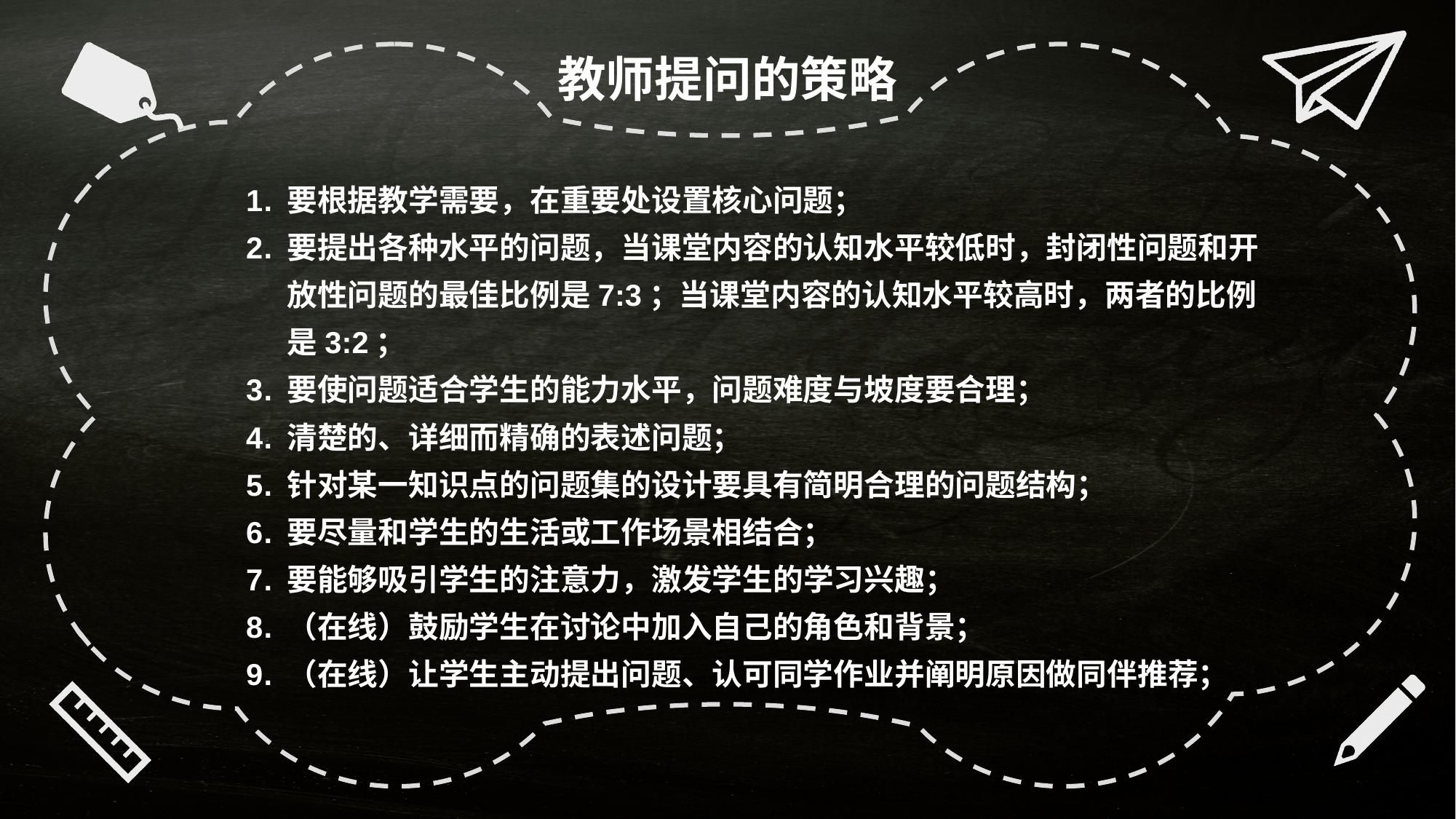

教师提问的策略
要根据教学需要，在重要处设置核心问题；
要提出各种水平的问题，当课堂内容的认知水平较低时，封闭性问题和开放性问题的最佳比例是7:3；当课堂内容的认知水平较高时，两者的比例是3:2；
要使问题适合学生的能力水平，问题难度与坡度要合理；
清楚的、详细而精确的表述问题；
针对某一知识点的问题集的设计要具有简明合理的问题结构；
要尽量和学生的生活或工作场景相结合；
要能够吸引学生的注意力，激发学生的学习兴趣；
（在线）鼓励学生在讨论中加入自己的角色和背景；
（在线）让学生主动提出问题、认可同学作业并阐明原因做同伴推荐；